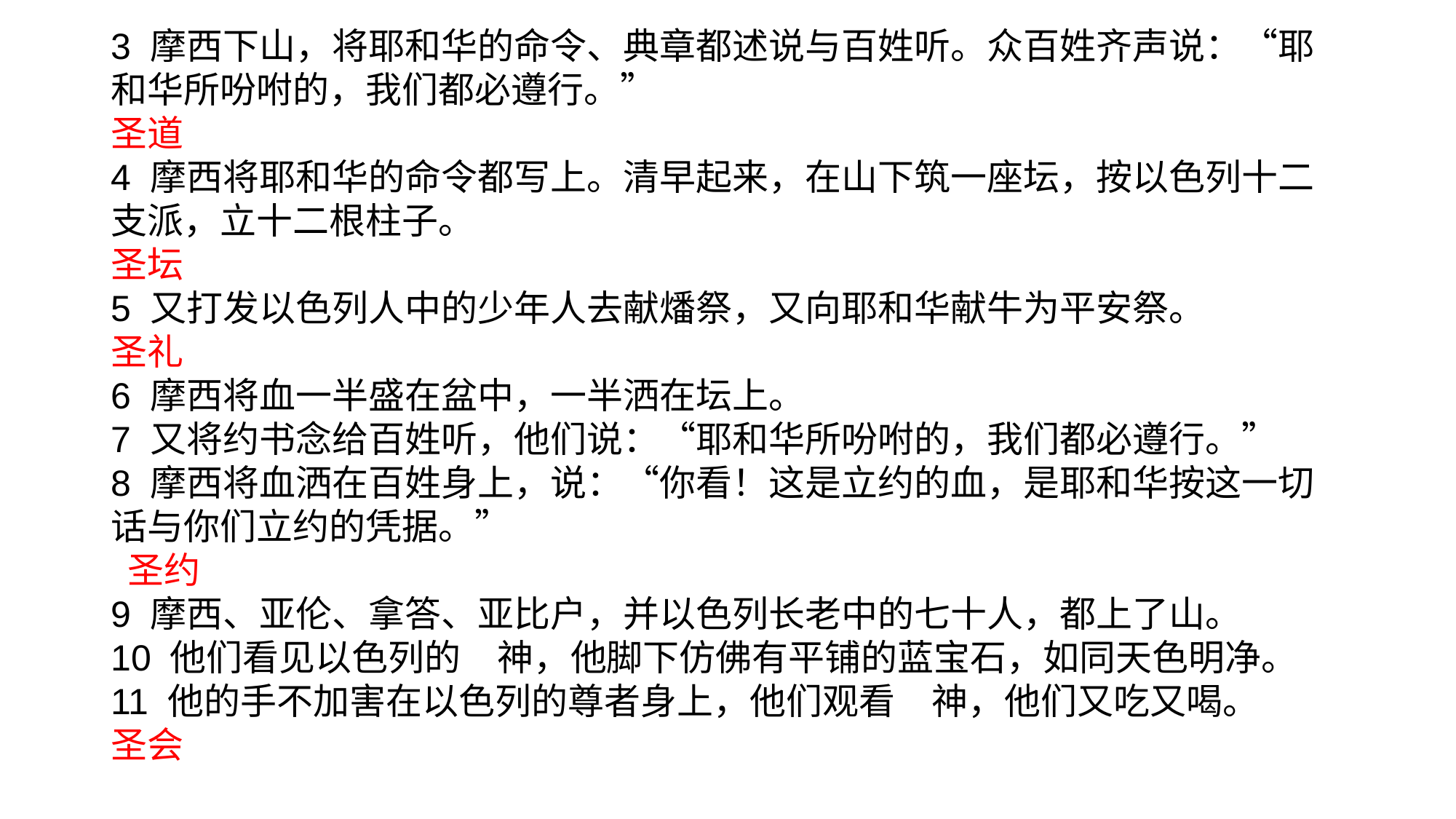

3 摩西下山，将耶和华的命令、典章都述说与百姓听。众百姓齐声说：“耶和华所吩咐的，我们都必遵行。”
圣道
4 摩西将耶和华的命令都写上。清早起来，在山下筑一座坛，按以色列十二支派，立十二根柱子。
圣坛
5 又打发以色列人中的少年人去献燔祭，又向耶和华献牛为平安祭。
圣礼
6 摩西将血一半盛在盆中，一半洒在坛上。
7 又将约书念给百姓听，他们说：“耶和华所吩咐的，我们都必遵行。”
8 摩西将血洒在百姓身上，说：“你看！这是立约的血，是耶和华按这一切话与你们立约的凭据。”
 圣约
9 摩西、亚伦、拿答、亚比户，并以色列长老中的七十人，都上了山。
10 他们看见以色列的　神，他脚下仿佛有平铺的蓝宝石，如同天色明净。
11 他的手不加害在以色列的尊者身上，他们观看　神，他们又吃又喝。
圣会